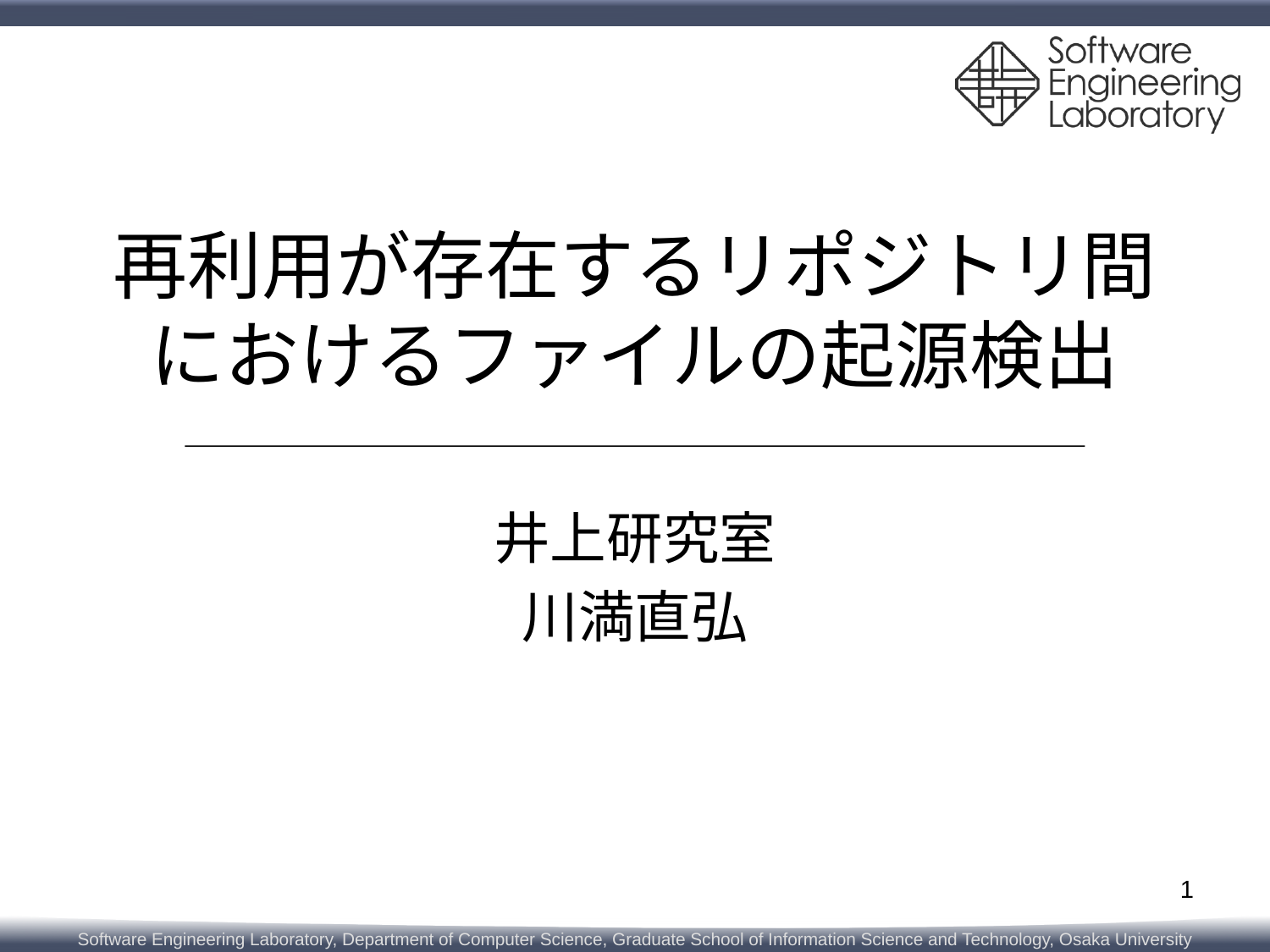

# 再利用が存在するリポジトリ間におけるファイルの起源検出
井上研究室
川満直弘
1